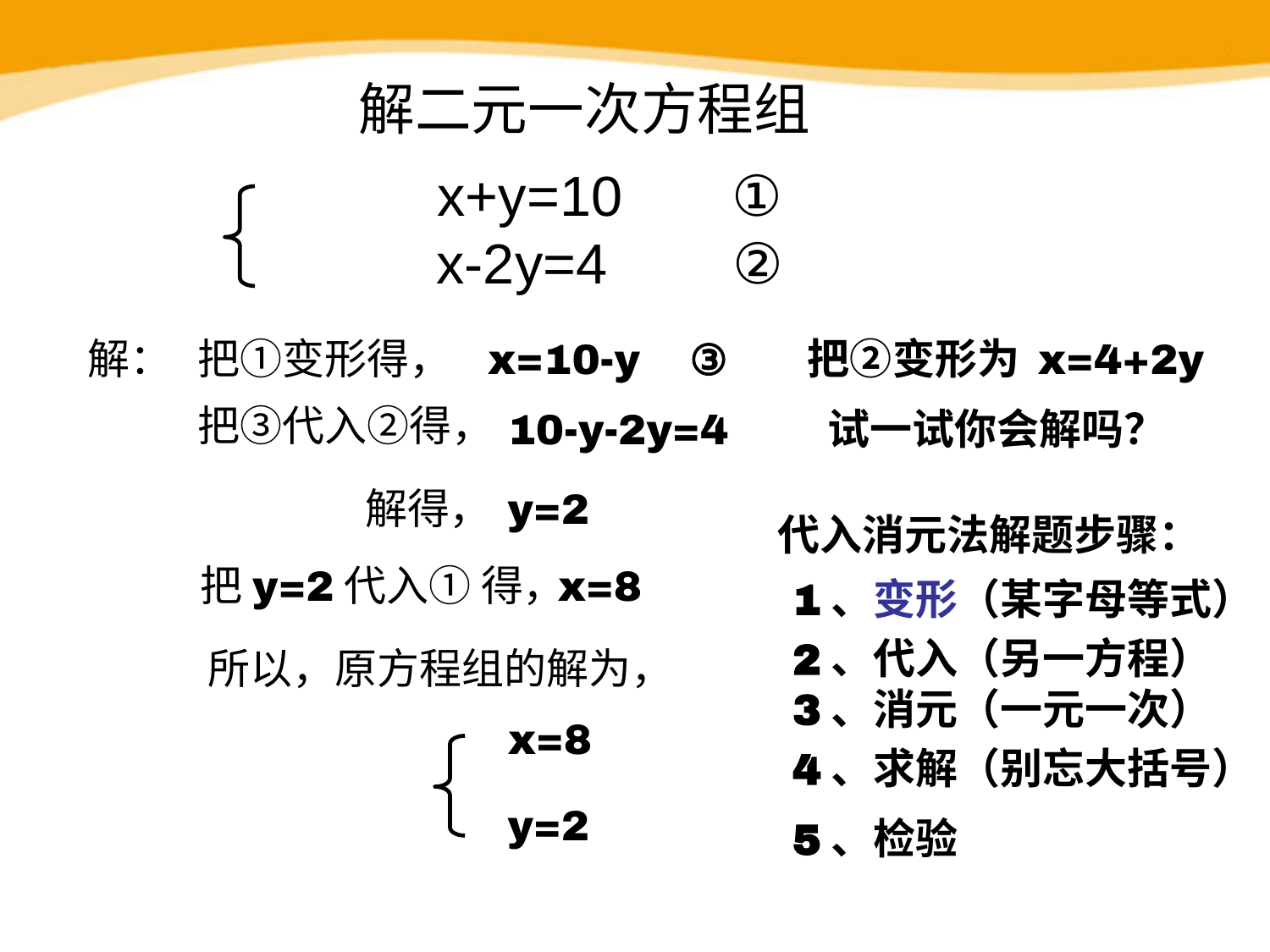

解二元一次方程组
x+y=10       ①
x-2y=4        ②

解：
把①变形得，
x=10-y
③
把②变形为
x=4+2y
把③代入②得，
10-y-2y=4
试一试你会解吗？
解得，
y=2
代入消元法解题步骤：
把y=2代入① 得，
x=8
1、变形（某字母等式）
2、代入（另一方程）
所以，原方程组的解为，
3、消元（一元一次）
x=8

4、求解（别忘大括号）
y=2
5、检验